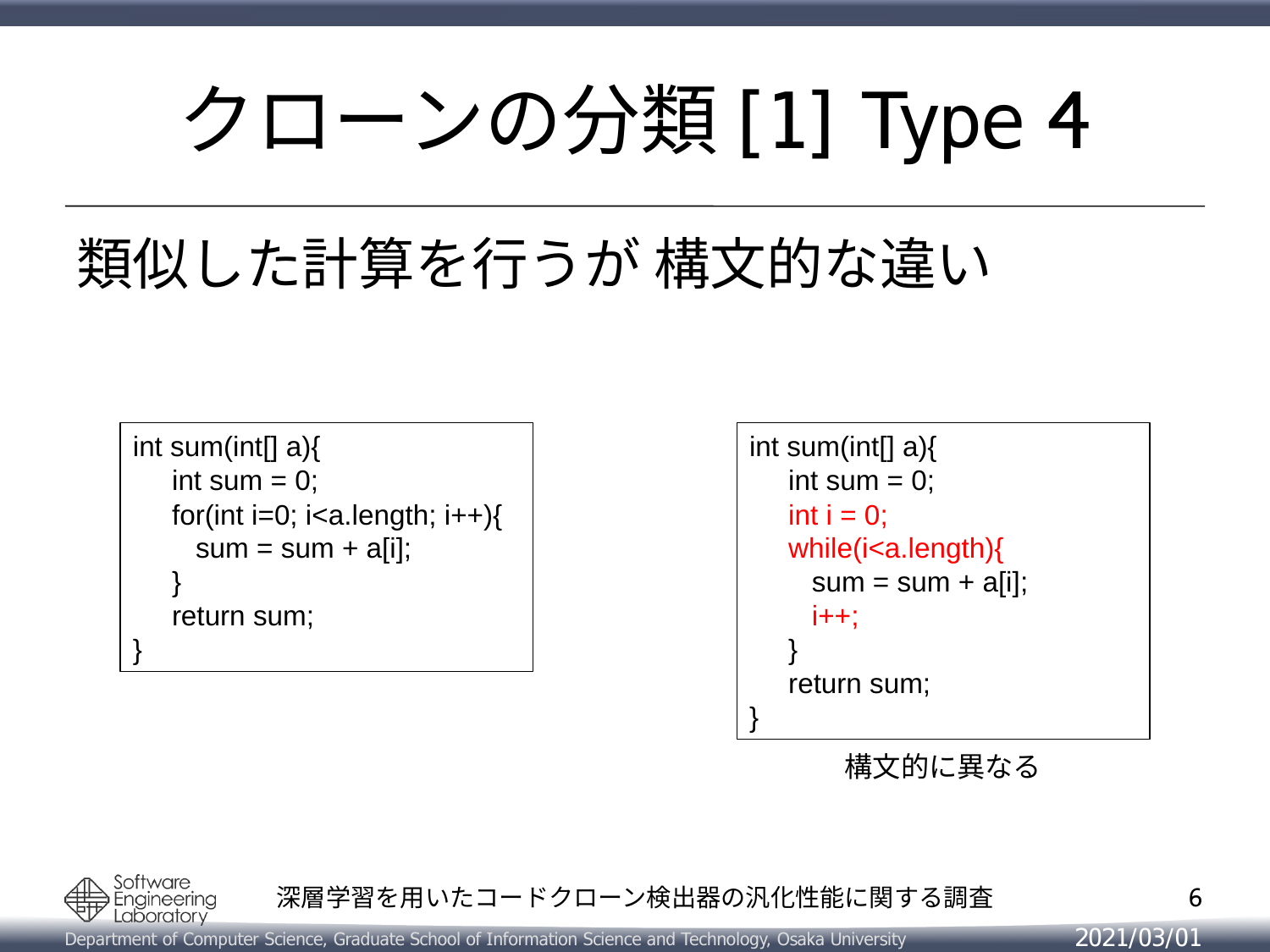

# クローンの分類[1] Type 4
類似した計算を行うが 構文的な違い
int sum(int[] a){
     int sum = 0;
     for(int i=0; i<a.length; i++){
        sum = sum + a[i];
     }
     return sum;
}
int sum(int[] a){
     int sum = 0;
     int i = 0;
     while(i<a.length){
        sum = sum + a[i];
        i++;
     }
     return sum;
}
構文的に異なる
6
深層学習を用いたコードクローン検出器の汎化性能に関する調査
2021/03/01